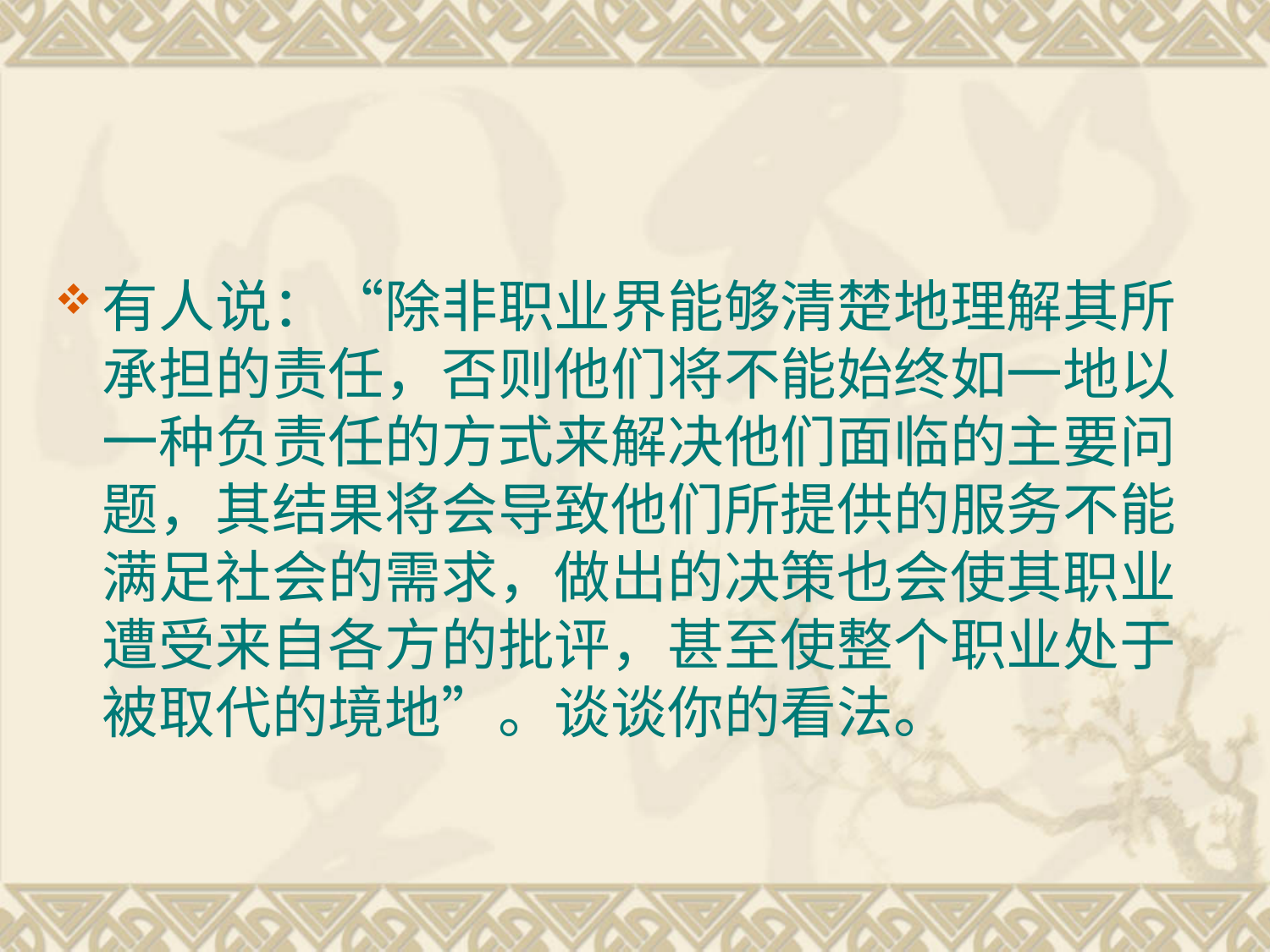

有人说：“除非职业界能够清楚地理解其所承担的责任，否则他们将不能始终如一地以一种负责任的方式来解决他们面临的主要问题，其结果将会导致他们所提供的服务不能满足社会的需求，做出的决策也会使其职业遭受来自各方的批评，甚至使整个职业处于被取代的境地”。谈谈你的看法。